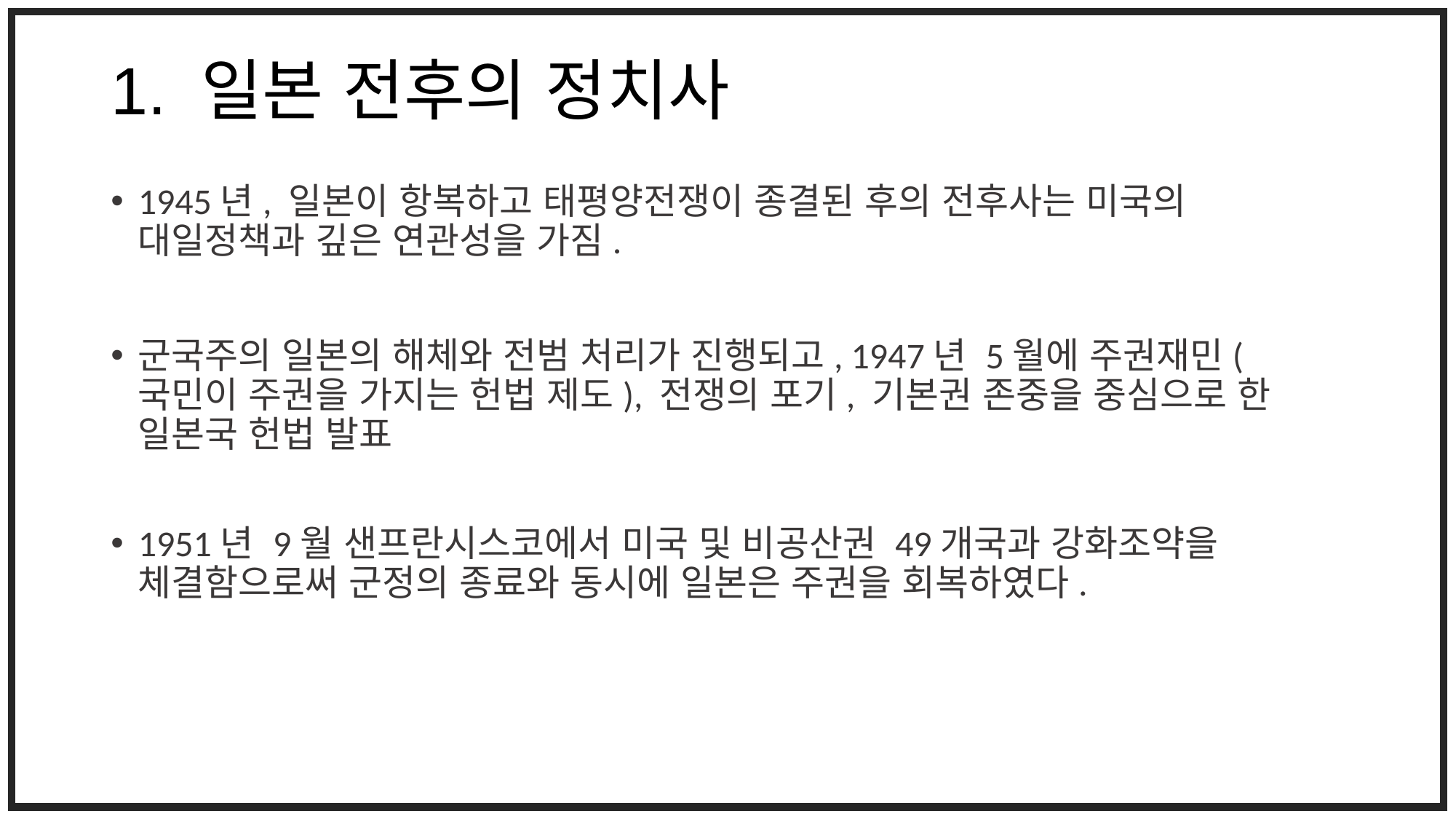

# 1. 일본 전후의 정치사
1945년, 일본이 항복하고 태평양전쟁이 종결된 후의 전후사는 미국의 대일정책과 깊은 연관성을 가짐.

군국주의 일본의 해체와 전범 처리가 진행되고, 1947년 5월에 주권재민(국민이 주권을 가지는 헌법 제도), 전쟁의 포기, 기본권 존중을 중심으로 한 일본국 헌법 발표

1951년 9월 샌프란시스코에서 미국 및 비공산권 49개국과 강화조약을 체결함으로써 군정의 종료와 동시에 일본은 주권을 회복하였다.